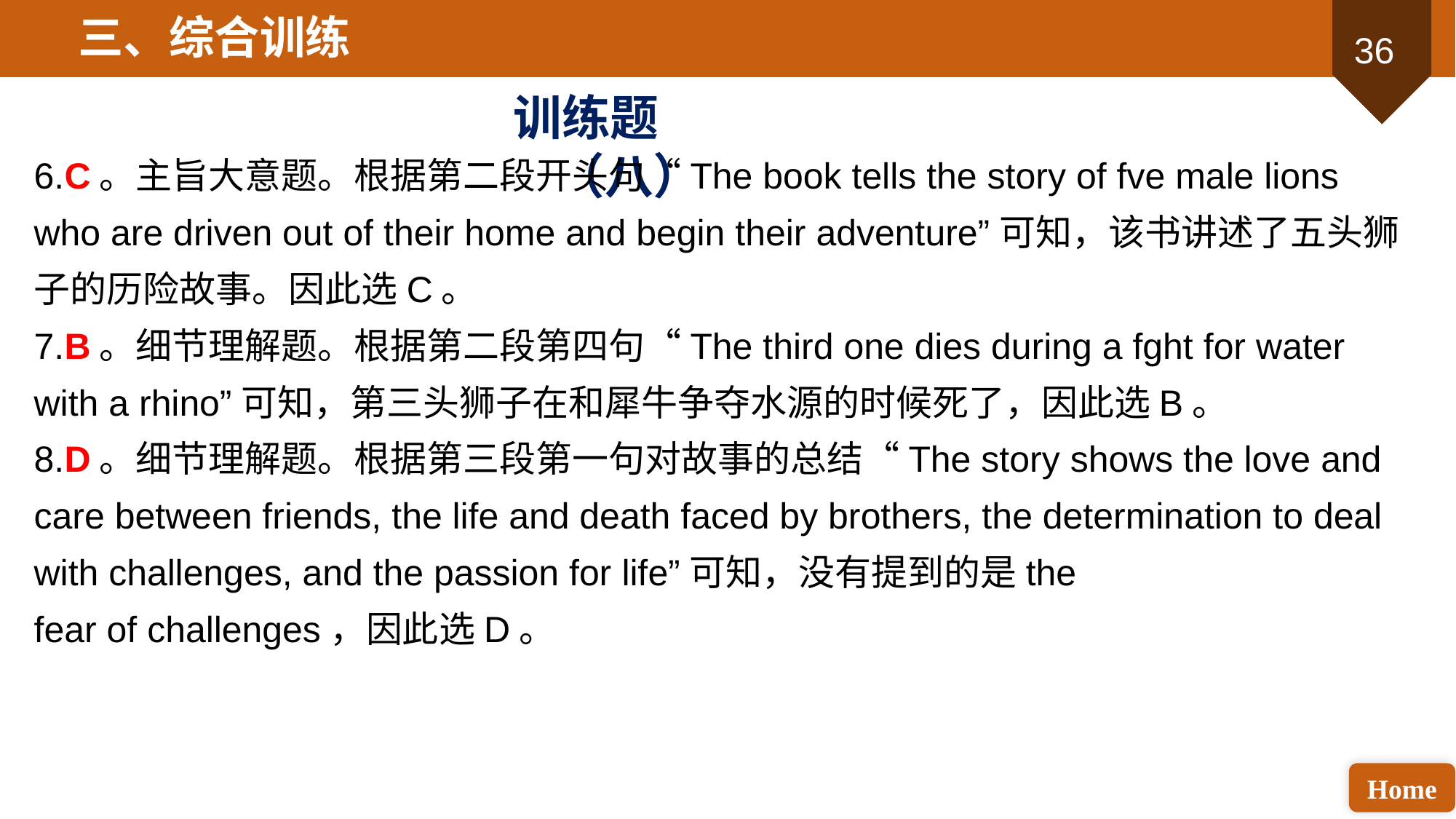

三、综合训练
训练题（八）
6.C。主旨大意题。根据第二段开头句“The book tells the story of fve male lions who are driven out of their home and begin their adventure”可知，该书讲述了五头狮子的历险故事。因此选C。
7.B。细节理解题。根据第二段第四句“The third one dies during a fght for water with a rhino”可知，第三头狮子在和犀牛争夺水源的时候死了，因此选B。
8.D。细节理解题。根据第三段第一句对故事的总结“The story shows the love and care between friends, the life and death faced by brothers, the determination to deal with challenges, and the passion for life”可知，没有提到的是the
fear of challenges，因此选D。